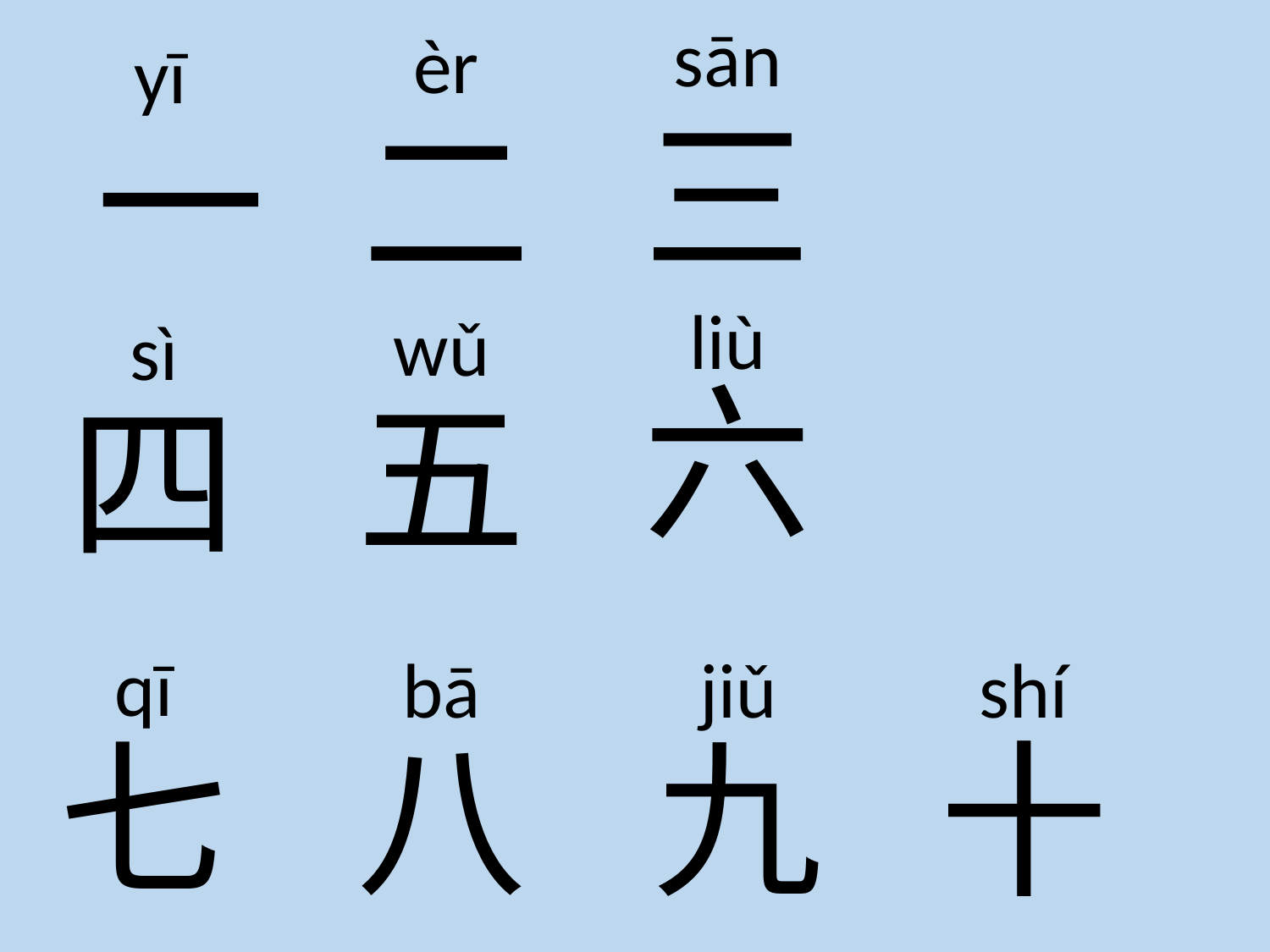

èr
二
sān
三
yī​
一
wǔ​​​​​
五
sì
四​​​​
liù
六
qī
七
bā
八
jiǔ​​​​​​​​​
九
shí
十